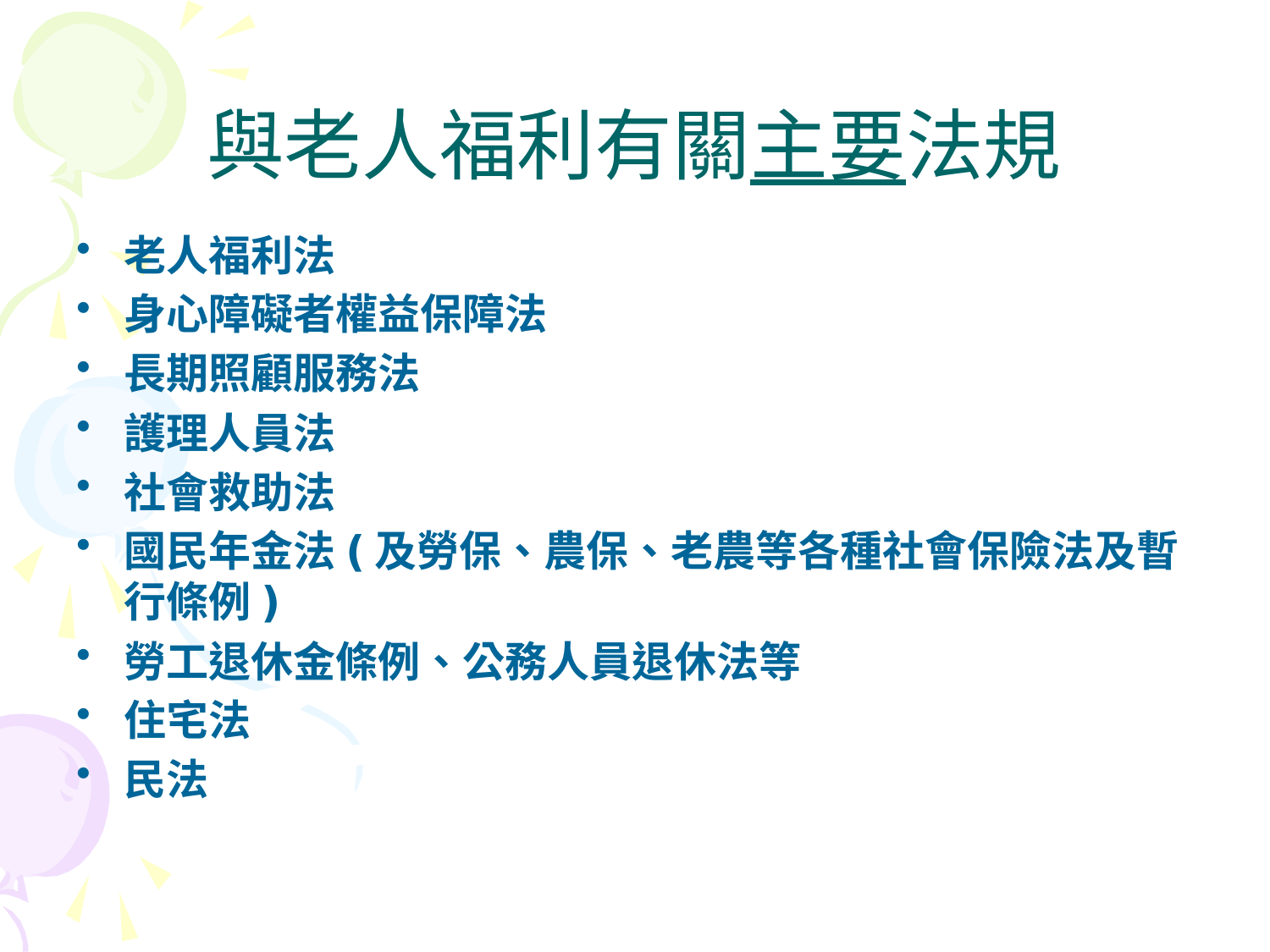

# 與老人福利有關主要法規
老人福利法
身心障礙者權益保障法
長期照顧服務法
護理人員法
社會救助法
國民年金法(及勞保、農保、老農等各種社會保險法及暫行條例)
勞工退休金條例、公務人員退休法等
住宅法
民法